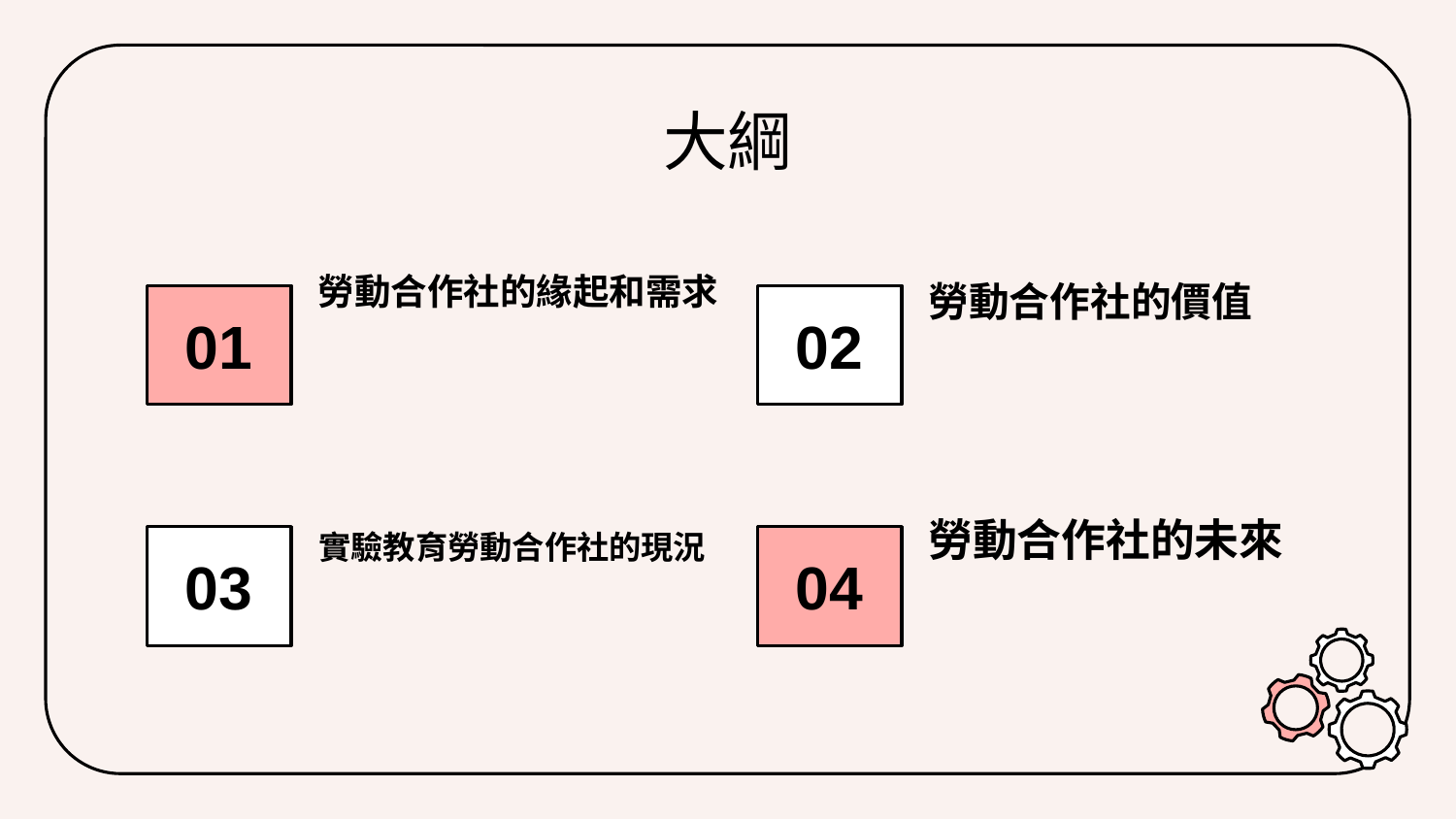

# 大綱
勞動合作社的緣起和需求
勞動合作社的價值
01
02

實驗教育勞動合作社的現況
勞動合作社的未來
03
04